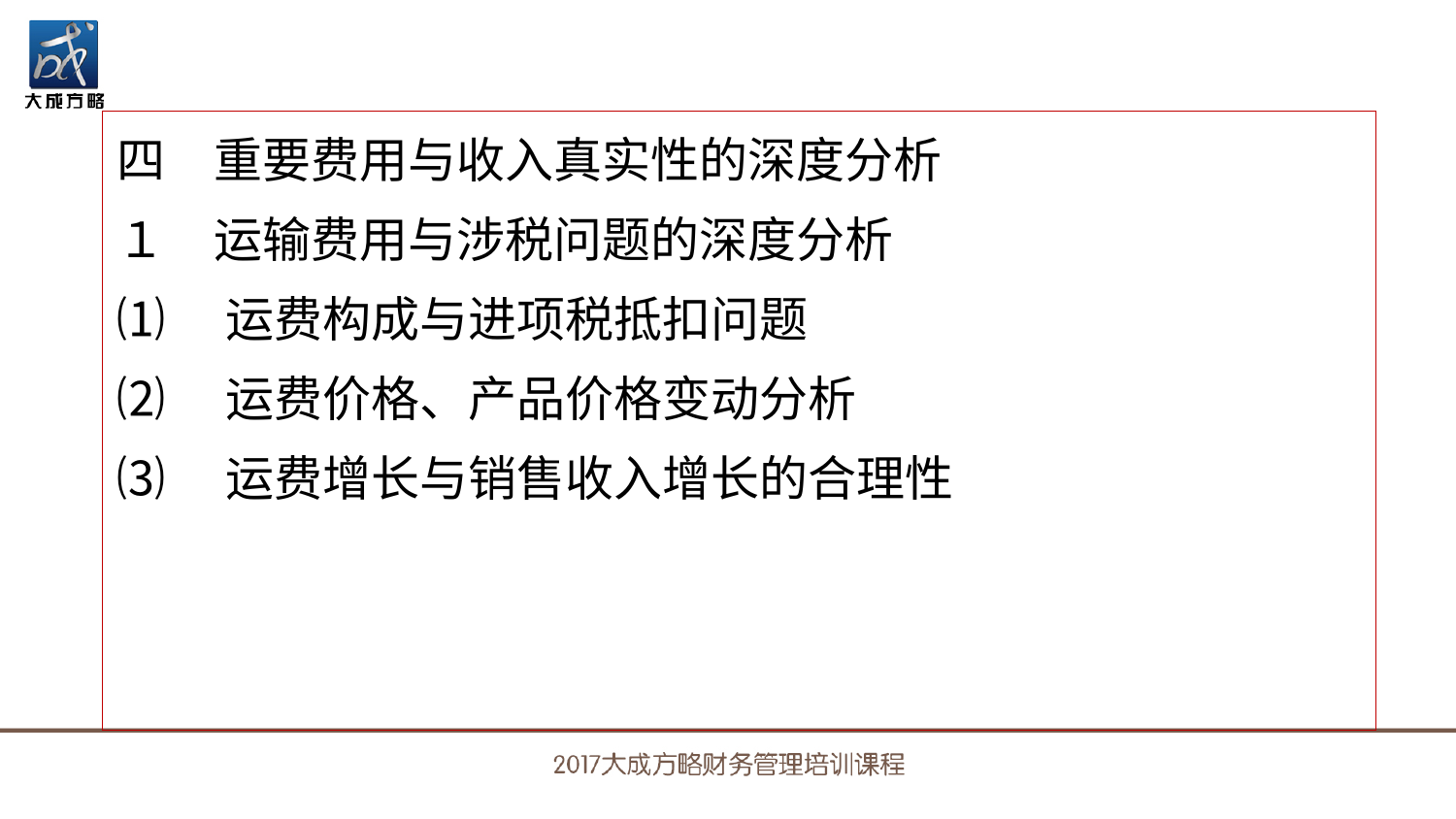

四　重要费用与收入真实性的深度分析
１　运输费用与涉税问题的深度分析
⑴　运费构成与进项税抵扣问题
⑵　运费价格、产品价格变动分析
⑶　运费增长与销售收入增长的合理性